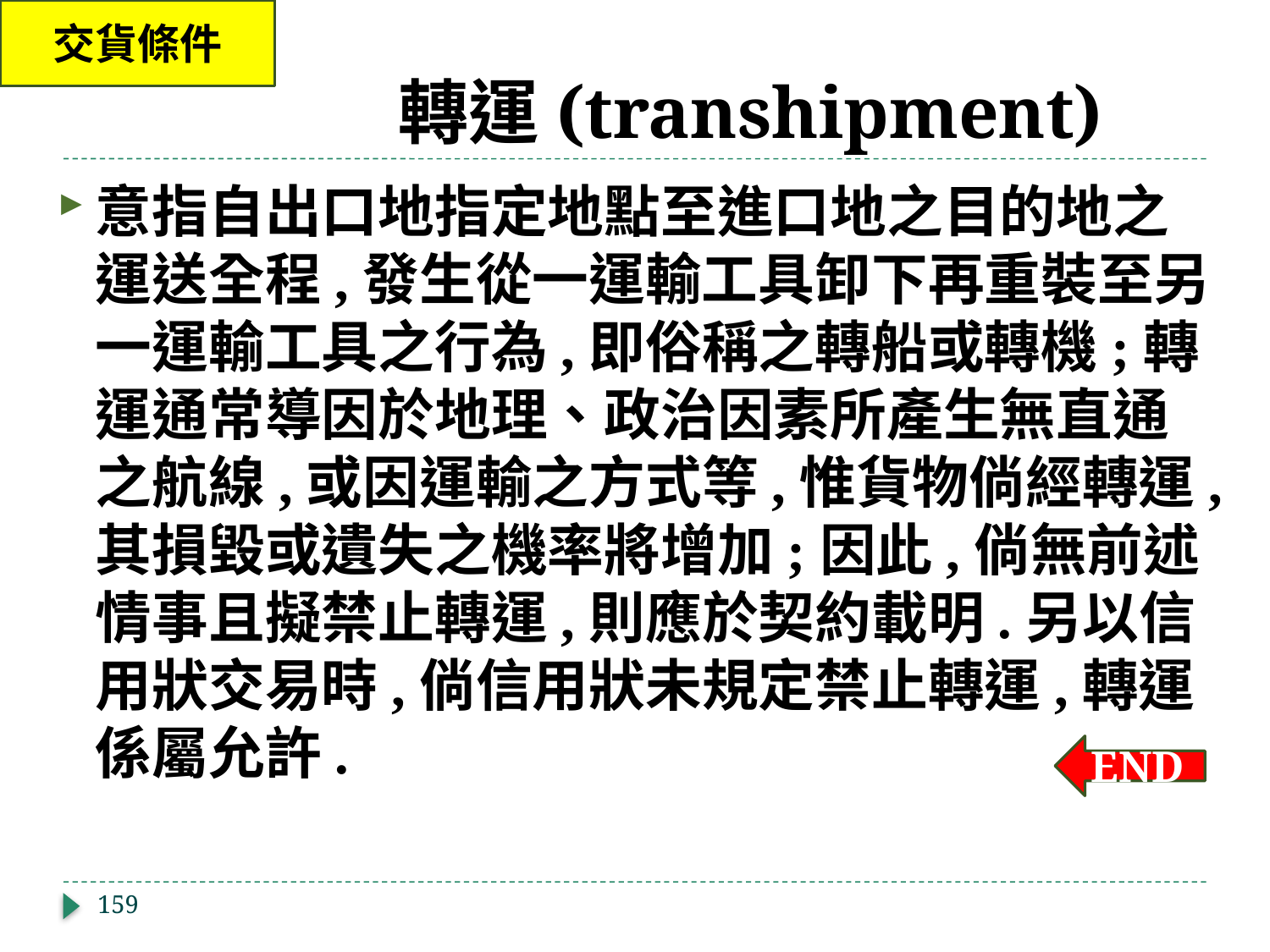

交貨條件
# 轉運(transhipment)
意指自出口地指定地點至進口地之目的地之運送全程,發生從一運輸工具卸下再重裝至另一運輸工具之行為,即俗稱之轉船或轉機;轉運通常導因於地理、政治因素所產生無直通之航線,或因運輸之方式等,惟貨物倘經轉運,其損毀或遺失之機率將增加;因此,倘無前述情事且擬禁止轉運,則應於契約載明.另以信用狀交易時,倘信用狀未規定禁止轉運,轉運係屬允許.
END
159